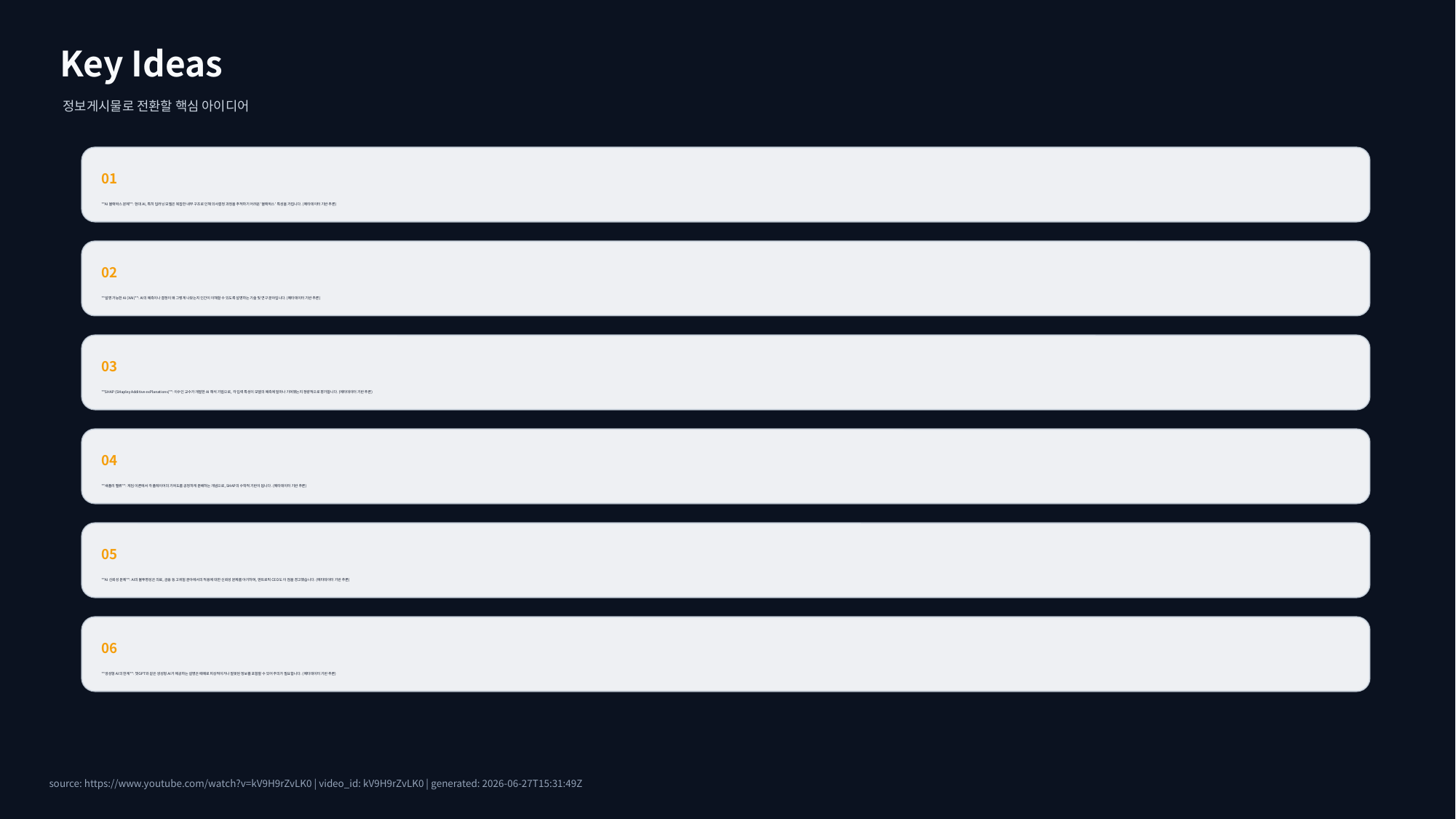

Key Ideas
정보게시물로 전환할 핵심 아이디어

01
**AI 블랙박스 문제**: 현대 AI, 특히 딥러닝 모델은 복잡한 내부 구조로 인해 의사결정 과정을 추적하기 어려운 '블랙박스' 특성을 가집니다. (메타데이터 기반 추론)

02
**설명 가능한 AI (XAI)**: AI의 예측이나 결정이 왜 그렇게 나왔는지 인간이 이해할 수 있도록 설명하는 기술 및 연구 분야입니다. (메타데이터 기반 추론)

03
**SHAP (SHapley Additive exPlanations)**: 이수인 교수가 개발한 AI 해석 기법으로, 각 입력 특성이 모델의 예측에 얼마나 기여했는지 정량적으로 평가합니다. (메타데이터 기반 추론)

04
**섀플리 밸류**: 게임 이론에서 각 플레이어의 기여도를 공정하게 분배하는 개념으로, SHAP의 수학적 기반이 됩니다. (메타데이터 기반 추론)

05
**AI 신뢰성 문제**: AI의 불투명성은 의료, 금융 등 고위험 분야에서의 적용에 대한 신뢰성 문제를 야기하며, 앤트로픽 CEO도 이 점을 경고했습니다. (메타데이터 기반 추론)

06
**생성형 AI의 한계**: 챗GPT와 같은 생성형 AI가 제공하는 설명은 때때로 피상적이거나 잘못된 정보를 포함할 수 있어 주의가 필요합니다. (메타데이터 기반 추론)
source: https://www.youtube.com/watch?v=kV9H9rZvLK0 | video_id: kV9H9rZvLK0 | generated: 2026-06-27T15:31:49Z